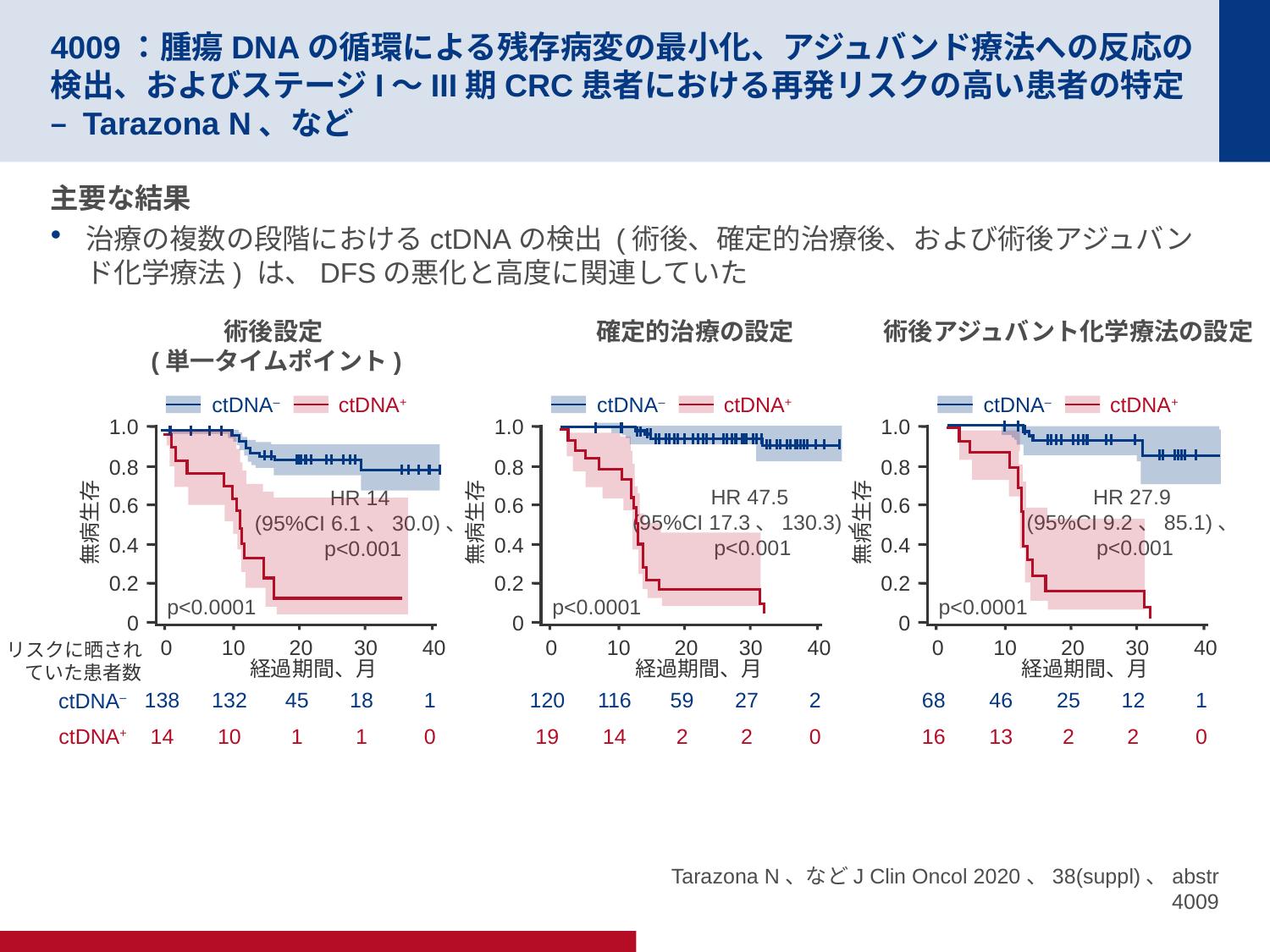

# 4009：腫瘍DNAの循環による残存病変の最小化、アジュバンド療法への反応の検出、およびステージI〜III期CRC患者における再発リスクの高い患者の特定 – Tarazona N、など
主要な結果
治療の複数の段階におけるctDNAの検出 (術後、確定的治療後、および術後アジュバンド化学療法) は、DFSの悪化と高度に関連していた
術後設定
(単一タイムポイント)
1.0

0.8

0.6
無病生存

0.4

0.2

0

リスクに晒されていた患者数
0

10
20
30
40
経過期間、月
ctDNA–
138
132
45
18
1
ctDNA+
14
10
1
1
0
ctDNA–
ctDNA+

HR 14
(95%CI 6.1、30.0)、
p<0.001
p<0.0001

確定的治療の設定
1.0

0.8

0.6
無病生存

0.4

0.2

0

0

10
20
30
40
経過期間、月
120
116
59
27
2
19
14
2
2
0
ctDNA–
ctDNA+

HR 47.5
(95%CI 17.3、130.3)、
p<0.001
p<0.0001
術後アジュバント化学療法の設定
1.0

0.8

0.6
無病生存

0.4

0.2

0

0

10
20
30
40
経過期間、月
68
46
25
12
1
16
13
2
2
0
ctDNA–
ctDNA+

HR 27.9
(95%CI 9.2、85.1)、
p<0.001
p<0.0001

Tarazona N、などJ Clin Oncol 2020、38(suppl)、abstr 4009